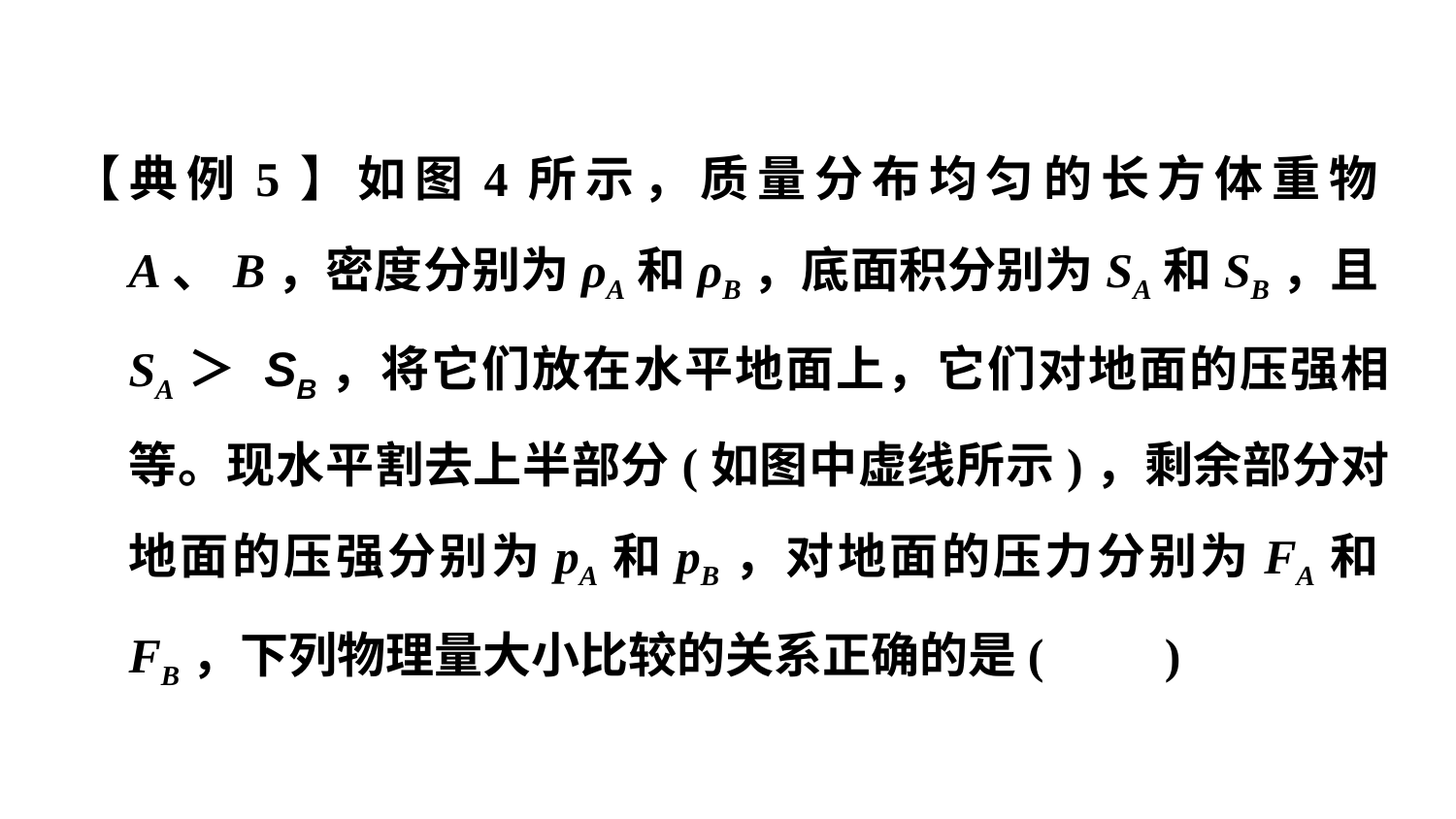

【典例5】如图4所示，质量分布均匀的长方体重物A、B，密度分别为ρA和ρB，底面积分别为SA和SB，且SA＞ SB，将它们放在水平地面上，它们对地面的压强相等。现水平割去上半部分(如图中虚线所示)，剩余部分对地面的压强分别为pA和pB，对地面的压力分别为FA和FB，下列物理量大小比较的关系正确的是(　　)